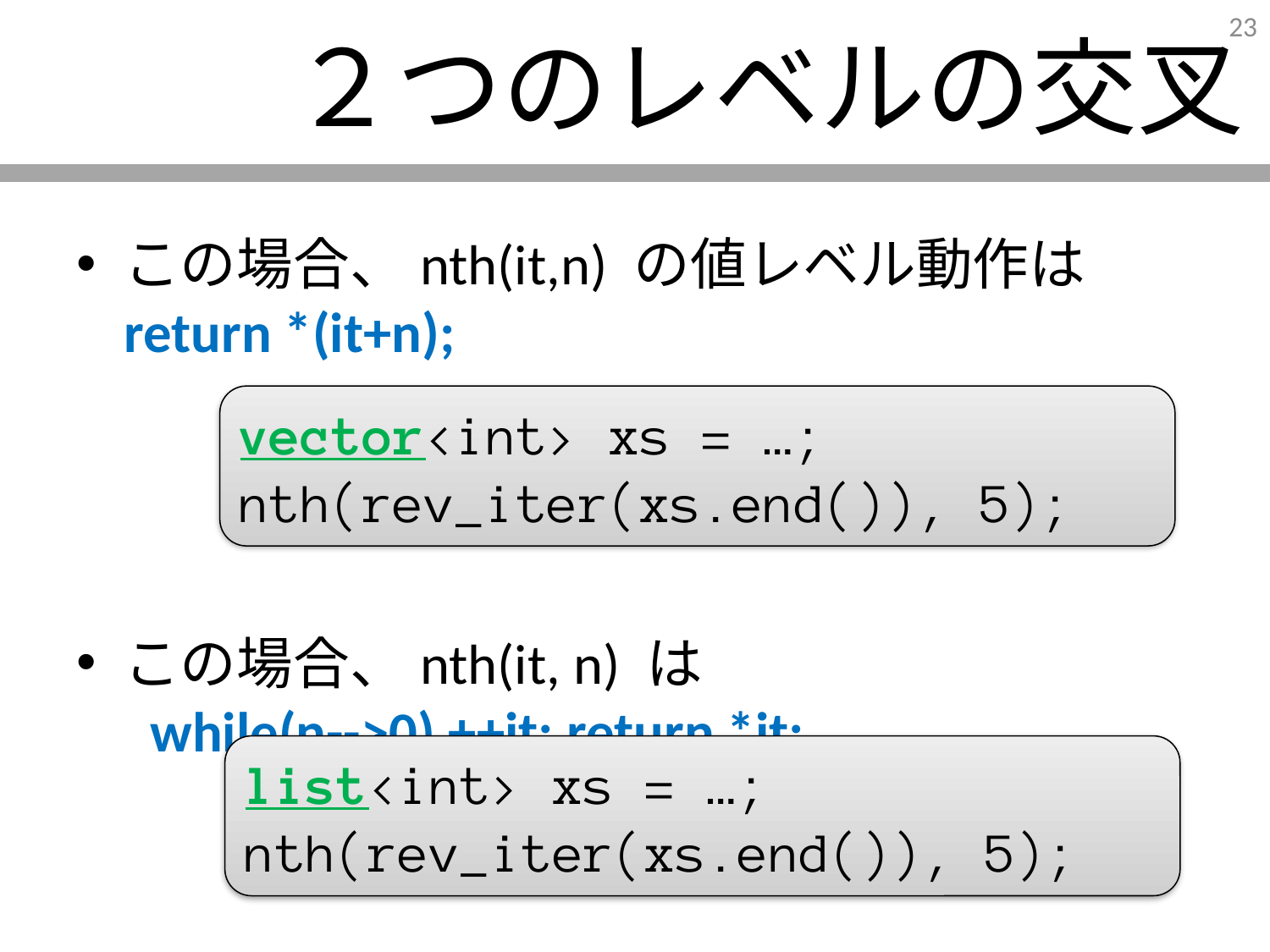

# ２つのレベルの交叉
この場合、nth(it,n) の値レベル動作は return *(it+n);

この場合、nth(it, n) は
 while(n-->0) ++it; return *it;
vector<int> xs = …;
nth(rev_iter(xs.end()), 5);
list<int> xs = …;
nth(rev_iter(xs.end()), 5);